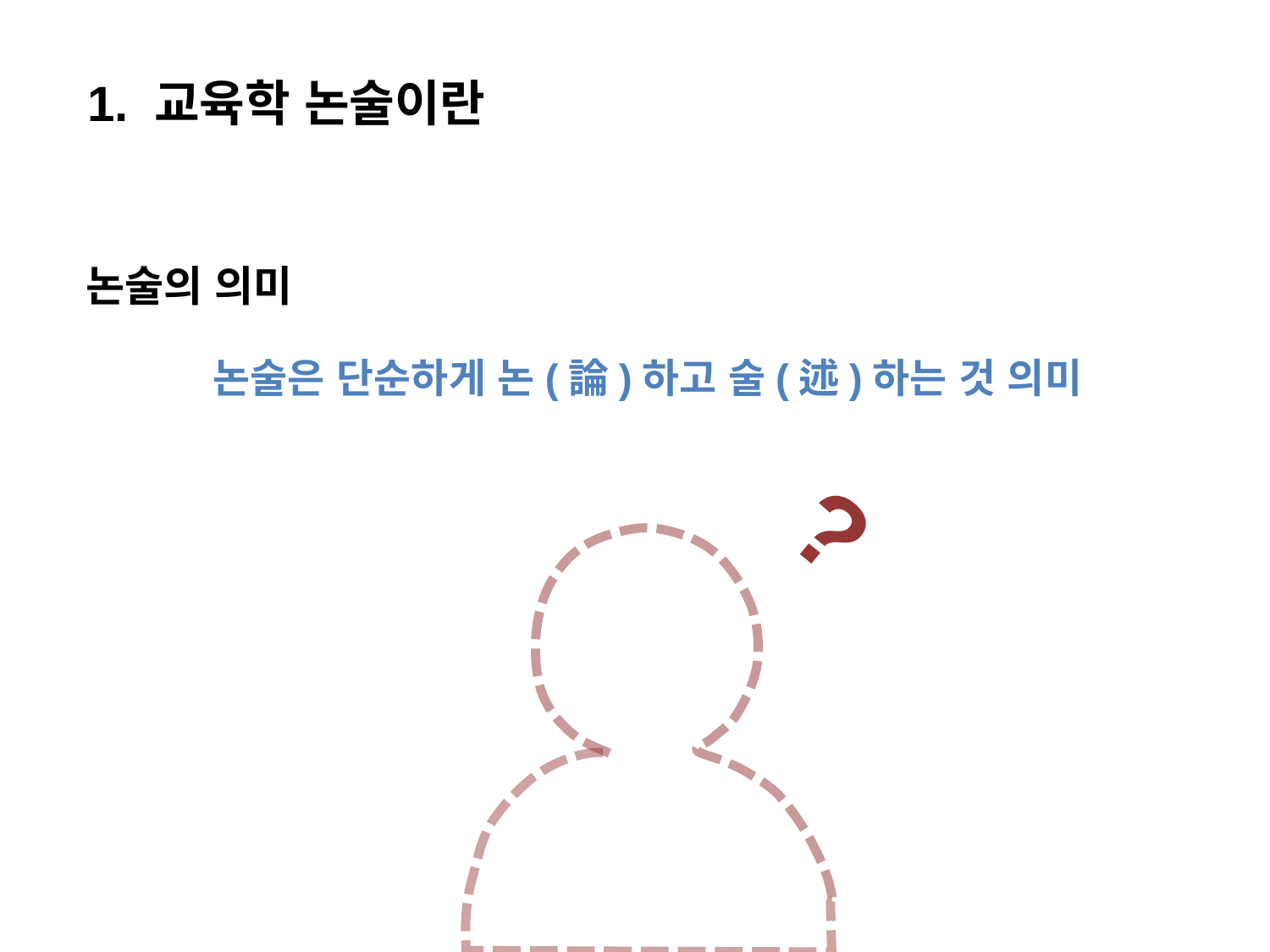

1. 교육학 논술이란
논술의 의미
논술은 단순하게 논(論)하고 술(述)하는 것 의미
?

이곳에 이미지를 삽입해 보세요